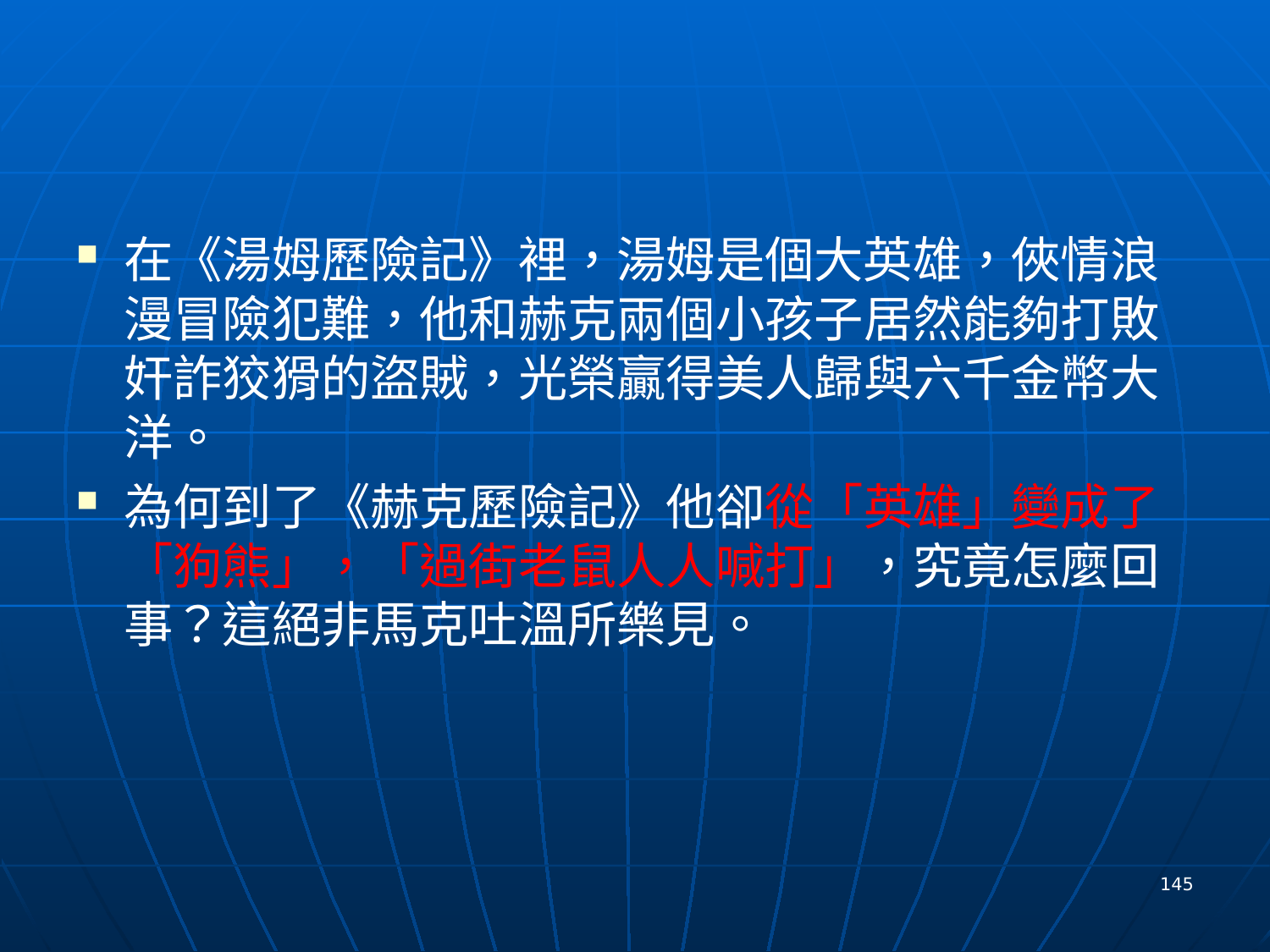

#
在《湯姆歷險記》裡，湯姆是個大英雄，俠情浪漫冒險犯難，他和赫克兩個小孩子居然能夠打敗奸詐狡猾的盜賊，光榮贏得美人歸與六千金幣大洋。
為何到了《赫克歷險記》他卻從「英雄」變成了「狗熊」，「過街老鼠人人喊打」，究竟怎麼回事？這絕非馬克吐溫所樂見。

145